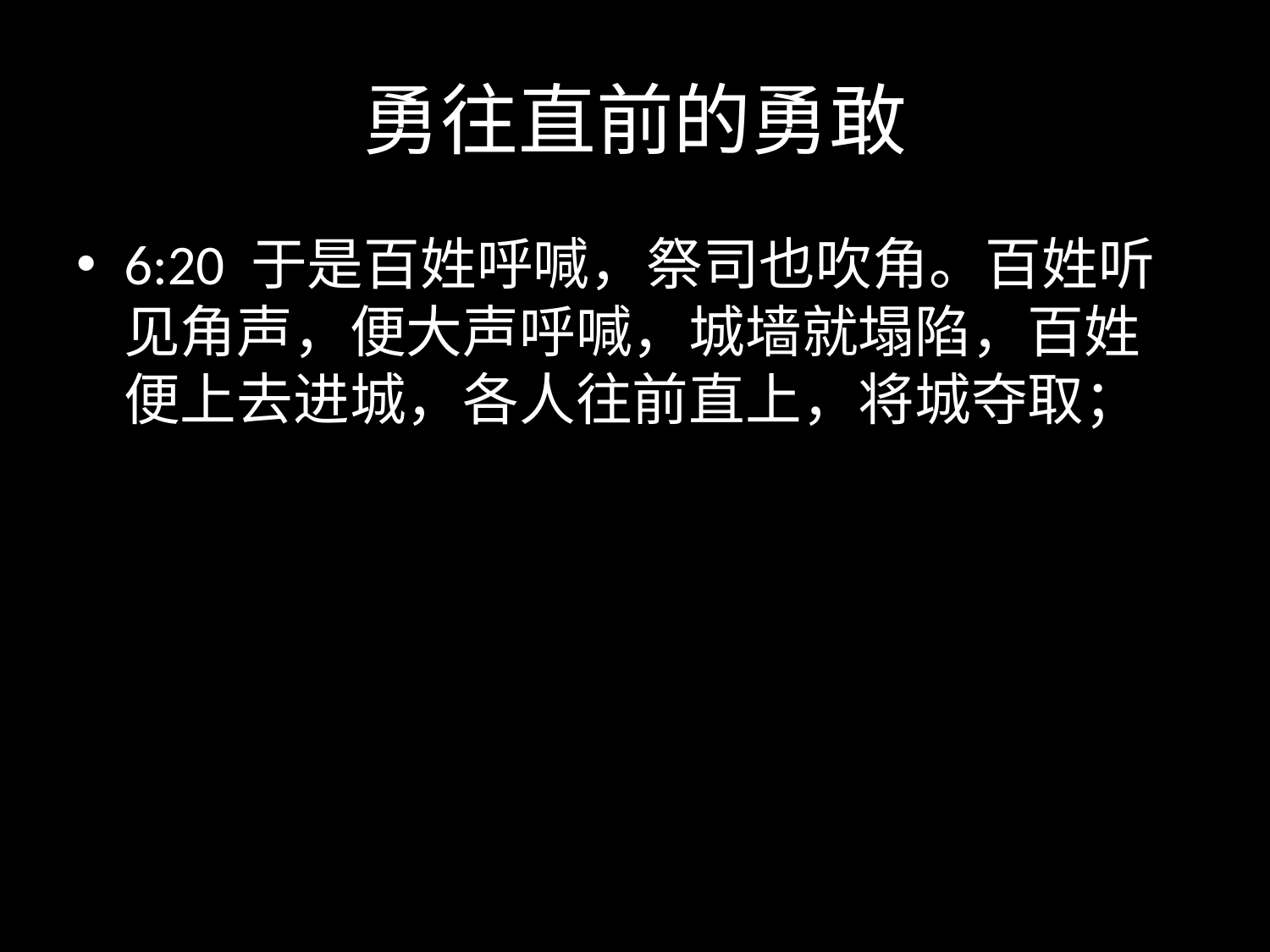

# 勇往直前的勇敢
6:20 于是百姓呼喊，祭司也吹角。百姓听见角声，便大声呼喊，城墙就塌陷，百姓便上去进城，各人往前直上，将城夺取；